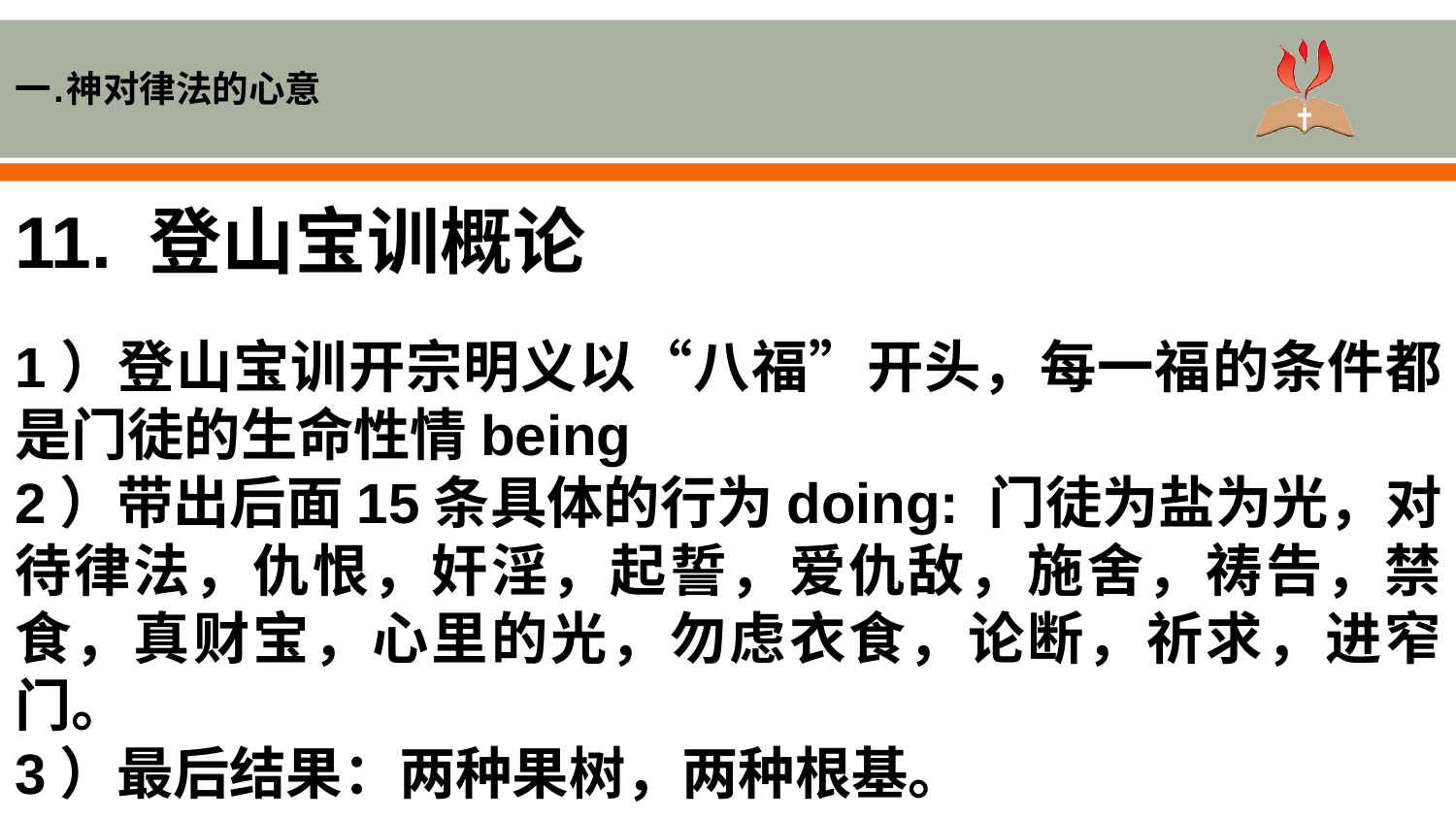

一.神对律法的心意
11. 登山宝训概论

1）登山宝训开宗明义以“八福”开头，每一福的条件都是门徒的生命性情being
2）带出后面15条具体的行为doing: 门徒为盐为光，对待律法，仇恨，奸淫，起誓，爱仇敌，施舍，祷告，禁食，真财宝，心里的光，勿虑衣食，论断，祈求，进窄门。
3）最后结果：两种果树，两种根基。